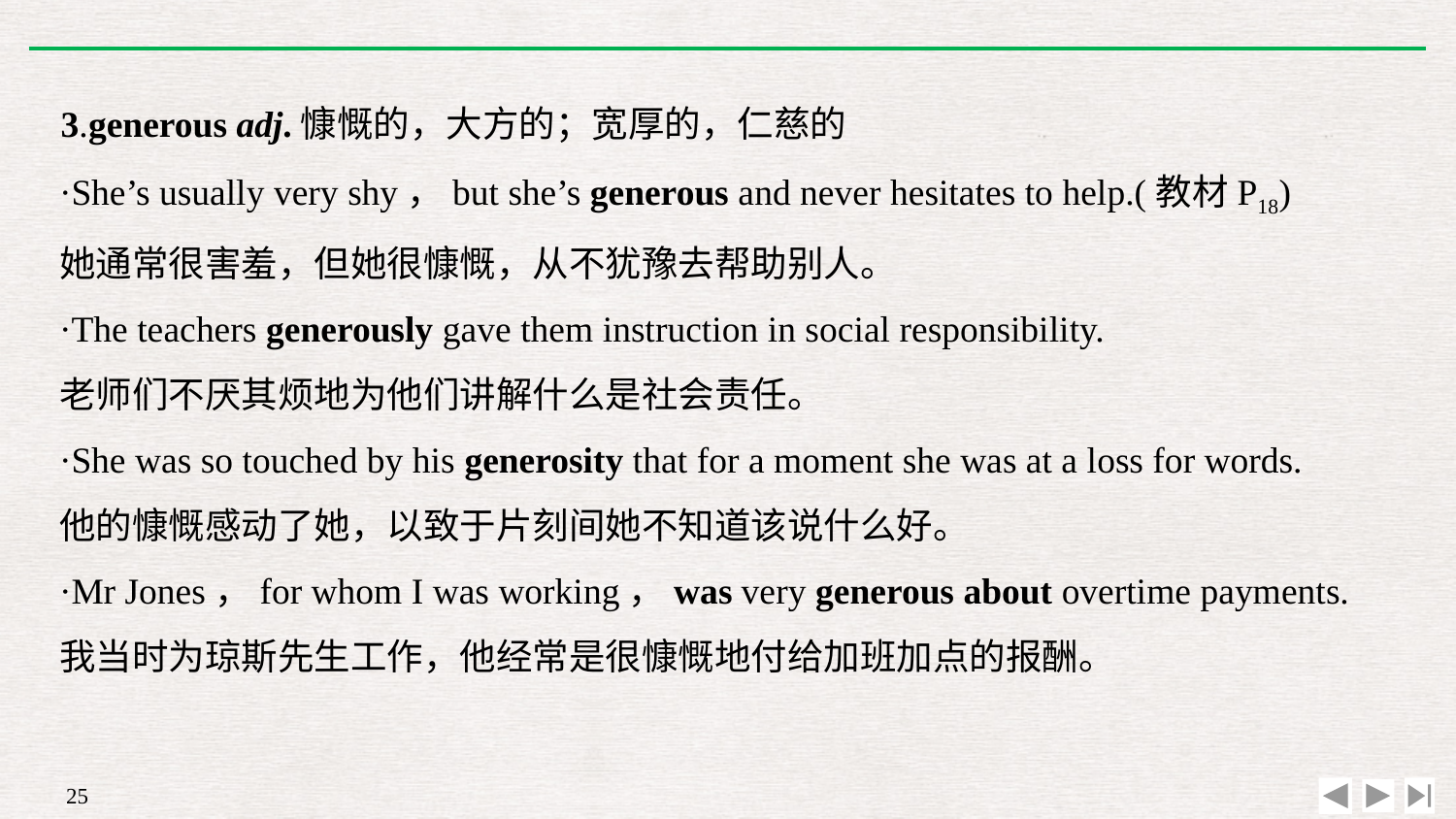

3.generous adj.慷慨的，大方的；宽厚的，仁慈的
·She’s usually very shy，but she’s generous and never hesitates to help.(教材P18)
她通常很害羞，但她很慷慨，从不犹豫去帮助别人。
·The teachers generously gave them instruction in social responsibility.
老师们不厌其烦地为他们讲解什么是社会责任。
·She was so touched by his generosity that for a moment she was at a loss for words.
他的慷慨感动了她，以致于片刻间她不知道该说什么好。
·Mr Jones，for whom I was working，was very generous about overtime payments.
我当时为琼斯先生工作，他经常是很慷慨地付给加班加点的报酬。